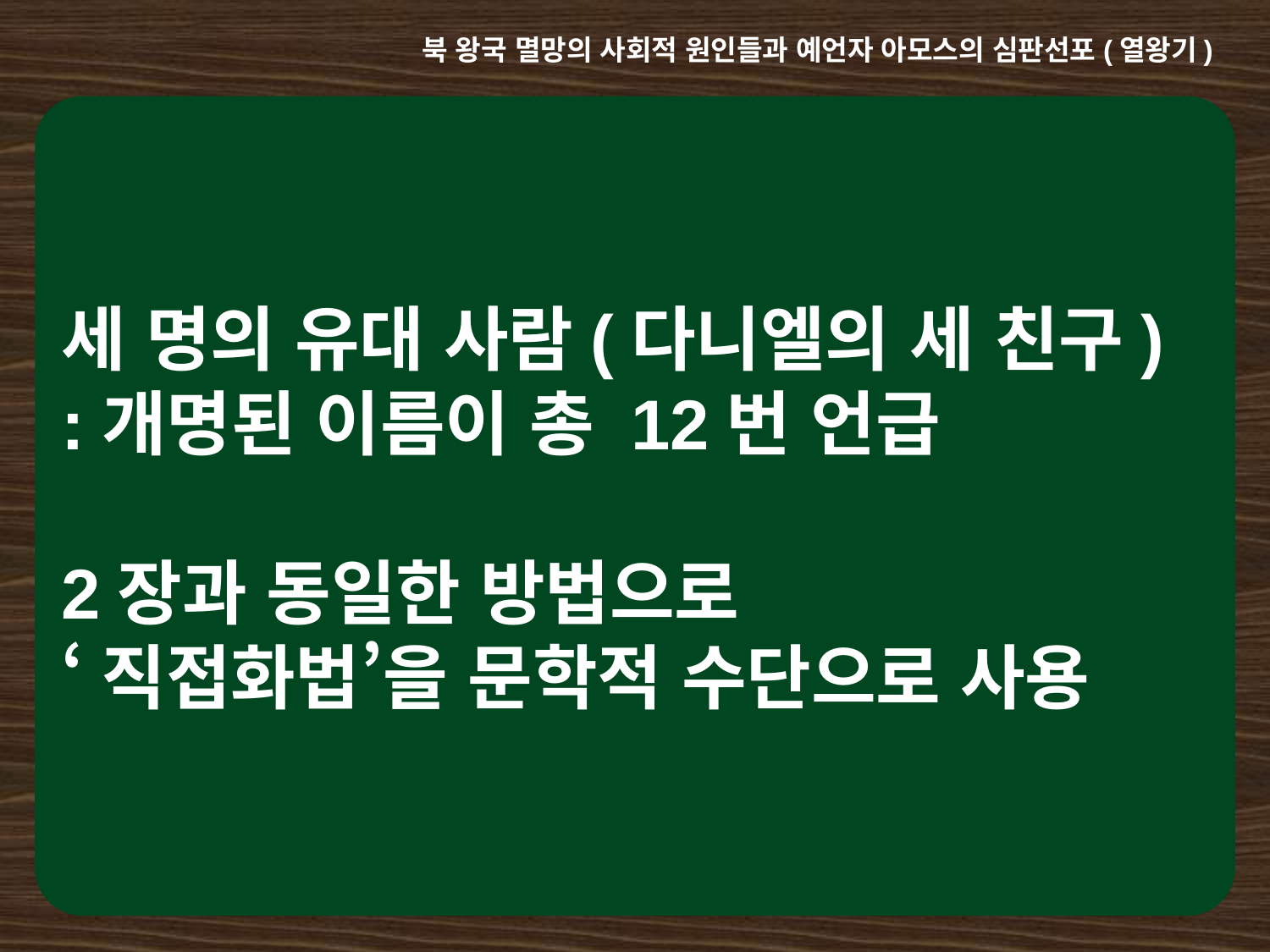

북 왕국 멸망의 사회적 원인들과 예언자 아모스의 심판선포(열왕기)
세 명의 유대 사람(다니엘의 세 친구)
:개명된 이름이 총 12번 언급

2장과 동일한 방법으로
‘직접화법’을 문학적 수단으로 사용